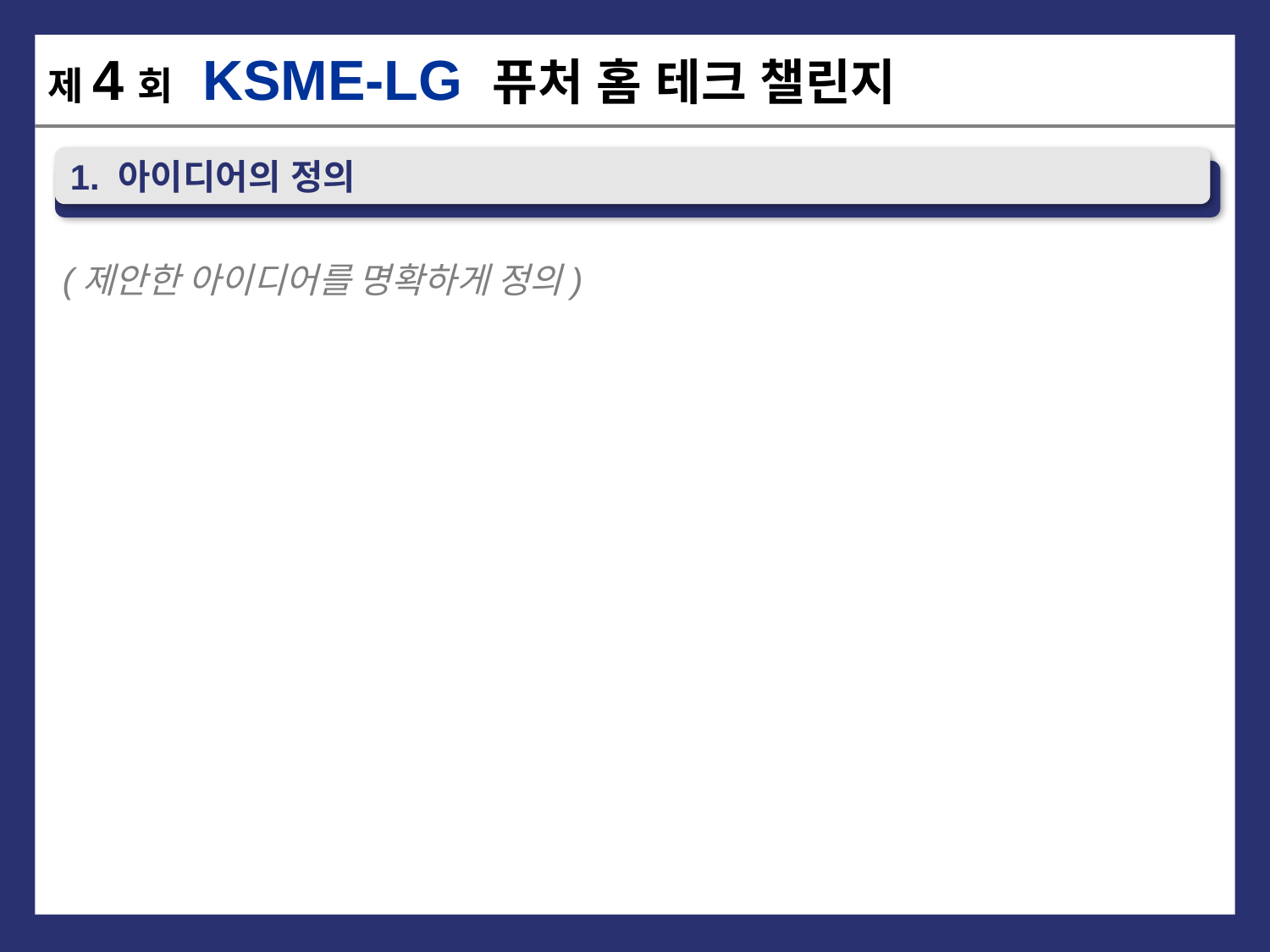

제4회 KSME-LG 퓨처 홈 테크 챌린지
1. 아이디어의 정의

(제안한 아이디어를 명확하게 정의)

3